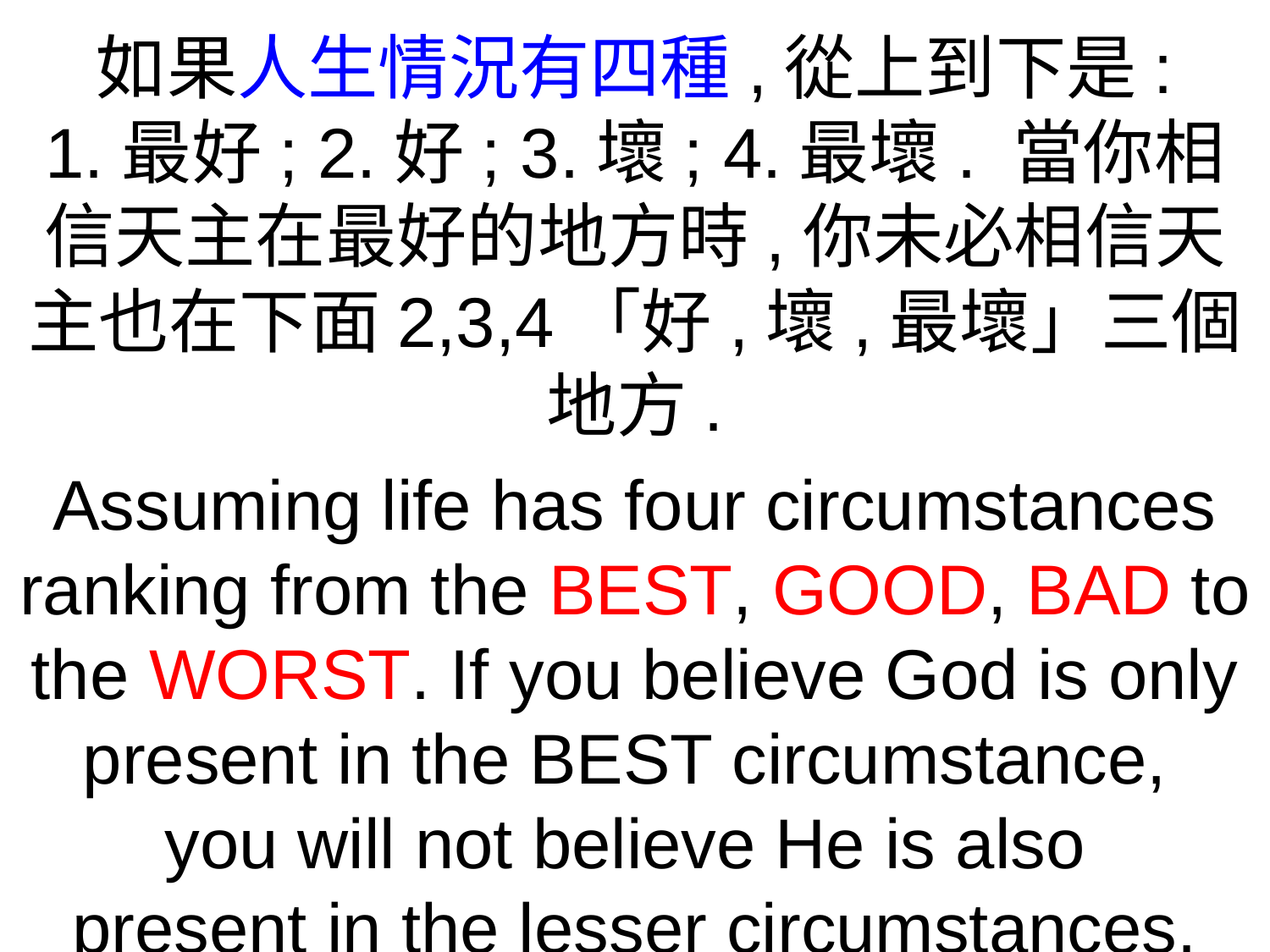

如果人生情況有四種,從上到下是:
1.最好; 2.好; 3.壞; 4.最壞. 當你相信天主在最好的地方時,你未必相信天主也在下面2,3,4「好,壞,最壞」三個地方.
Assuming life has four circumstances ranking from the BEST, GOOD, BAD to the WORST. If you believe God is only present in the BEST circumstance,
you will not believe He is also
present in the lesser circumstances.